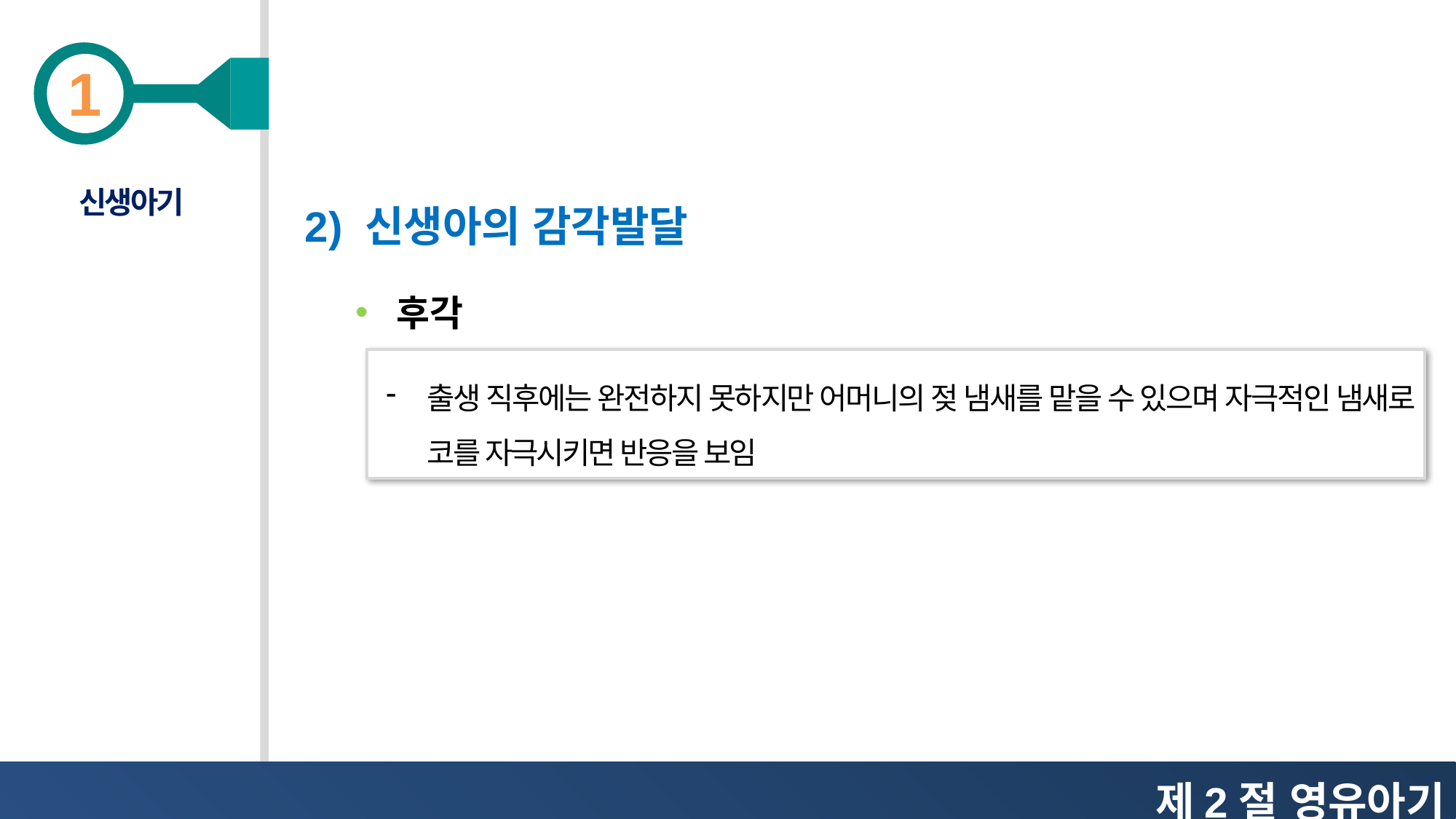

신생아기
2) 신생아의 감각발달
후각

출생 직후에는 완전하지 못하지만 어머니의 젖 냄새를 맡을 수 있으며 자극적인 냄새로 코를 자극시키면 반응을 보임
제2절 영유아기